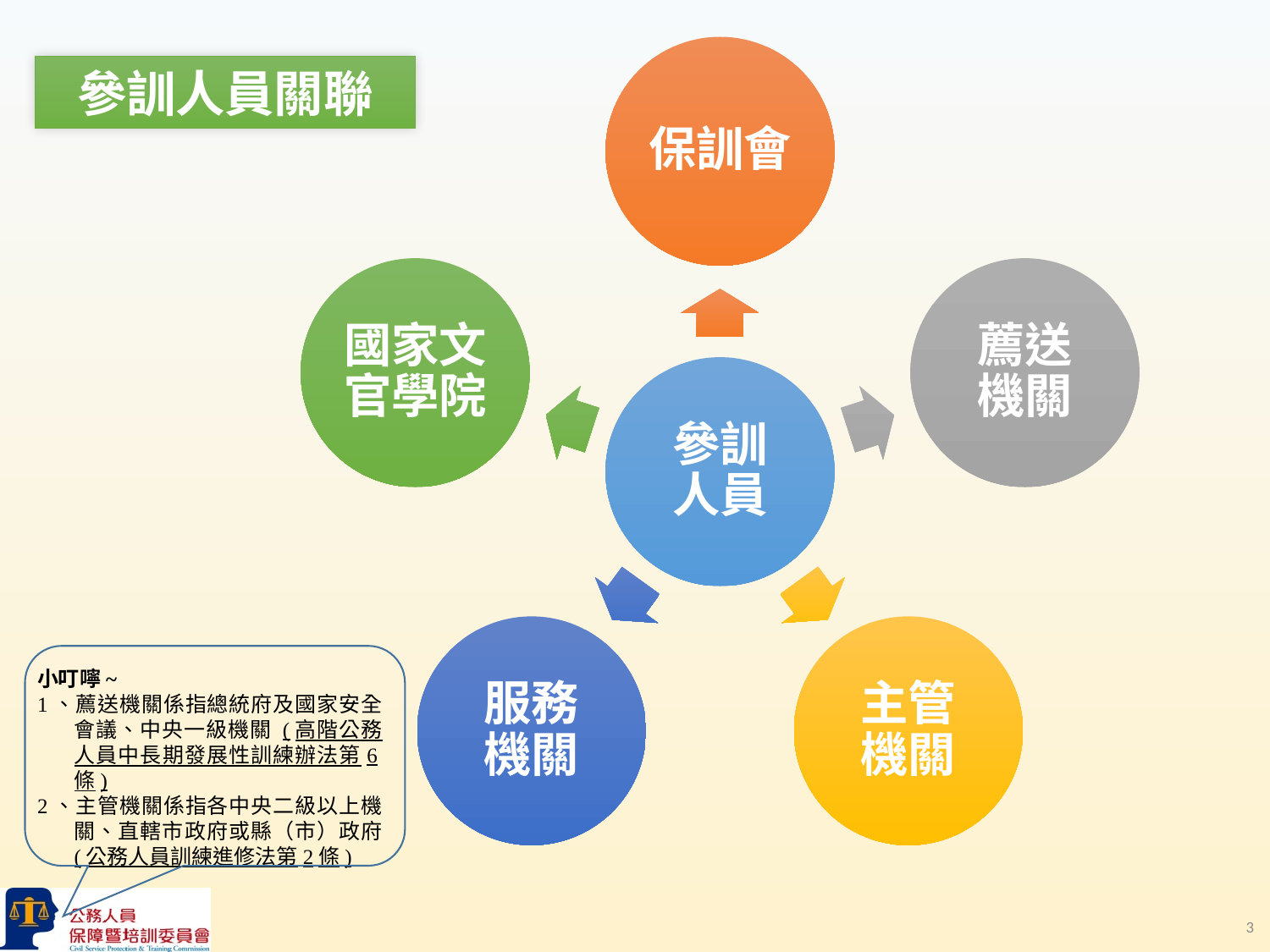

參訓
人員

保訓會

薦送
機關

主管
機關

服務
機關

國家文官學院
參訓人員關聯

小叮嚀~
1、薦送機關係指總統府及國家安全會議、中央一級機關 (高階公務人員中長期發展性訓練辦法第6條)
2、主管機關係指各中央二級以上機關、直轄市政府或縣（市）政府 (公務人員訓練進修法第2條)
3